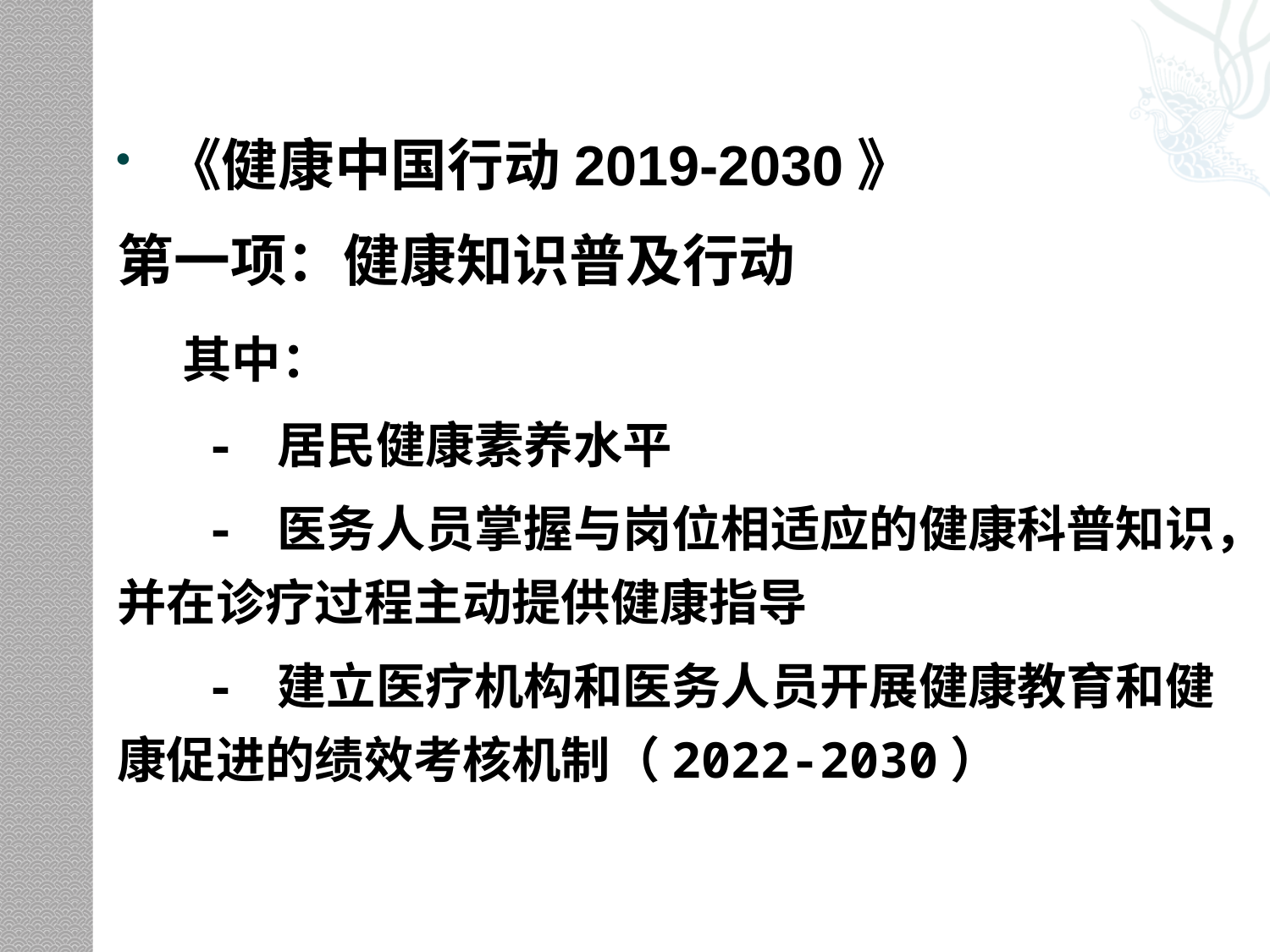

#
《健康中国行动2019-2030》
第一项：健康知识普及行动
    其中：
   - 居民健康素养水平
   - 医务人员掌握与岗位相适应的健康科普知识，并在诊疗过程主动提供健康指导
   - 建立医疗机构和医务人员开展健康教育和健康促进的绩效考核机制（2022-2030）